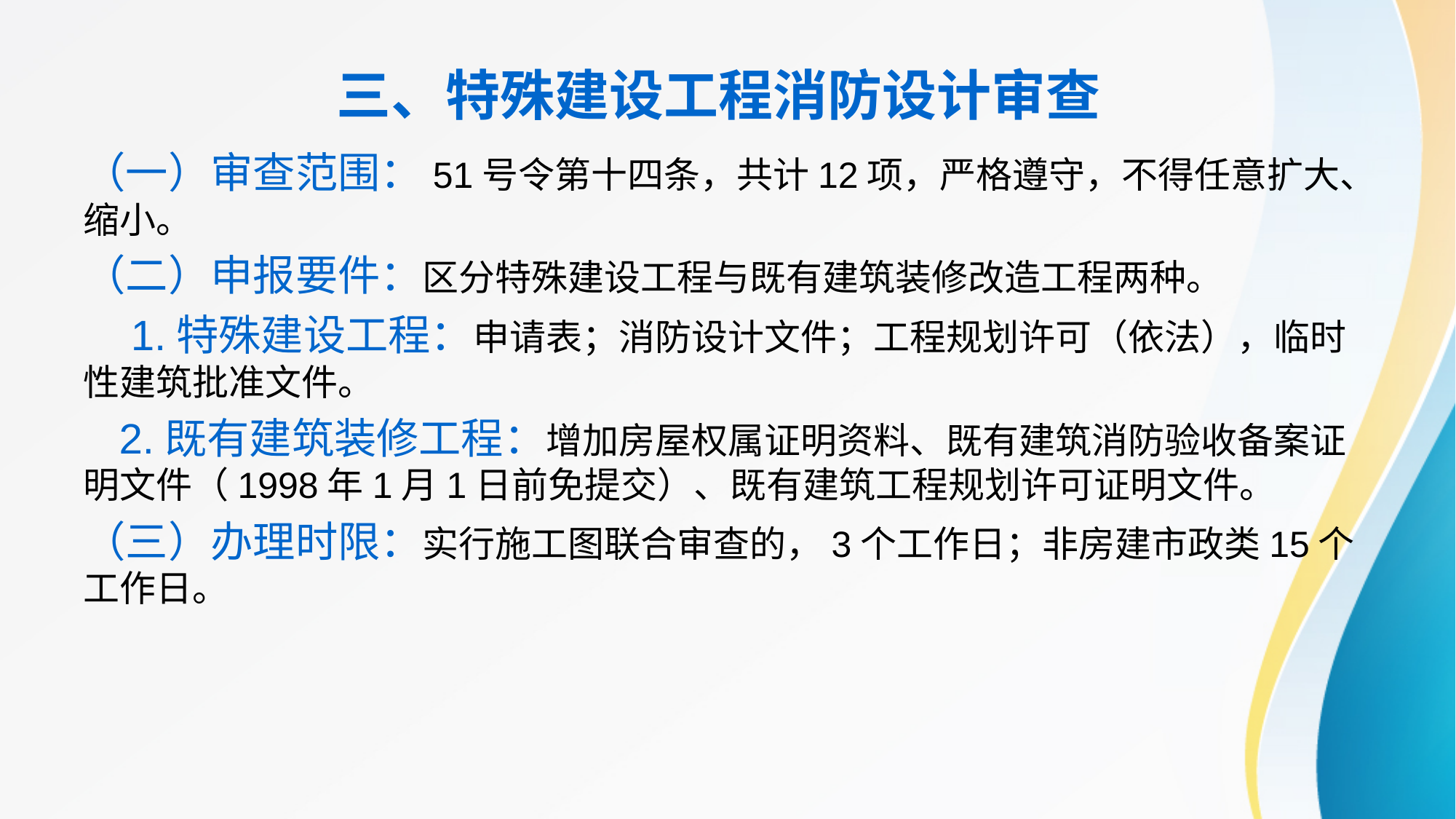

# 三、特殊建设工程消防设计审查
（一）审查范围：51号令第十四条，共计12项，严格遵守，不得任意扩大、缩小。
（二）申报要件：区分特殊建设工程与既有建筑装修改造工程两种。
    1.特殊建设工程：申请表；消防设计文件；工程规划许可（依法），临时性建筑批准文件。
   2.既有建筑装修工程：增加房屋权属证明资料、既有建筑消防验收备案证明文件（1998年1月1日前免提交）、既有建筑工程规划许可证明文件。
（三）办理时限：实行施工图联合审查的，3个工作日；非房建市政类15个工作日。